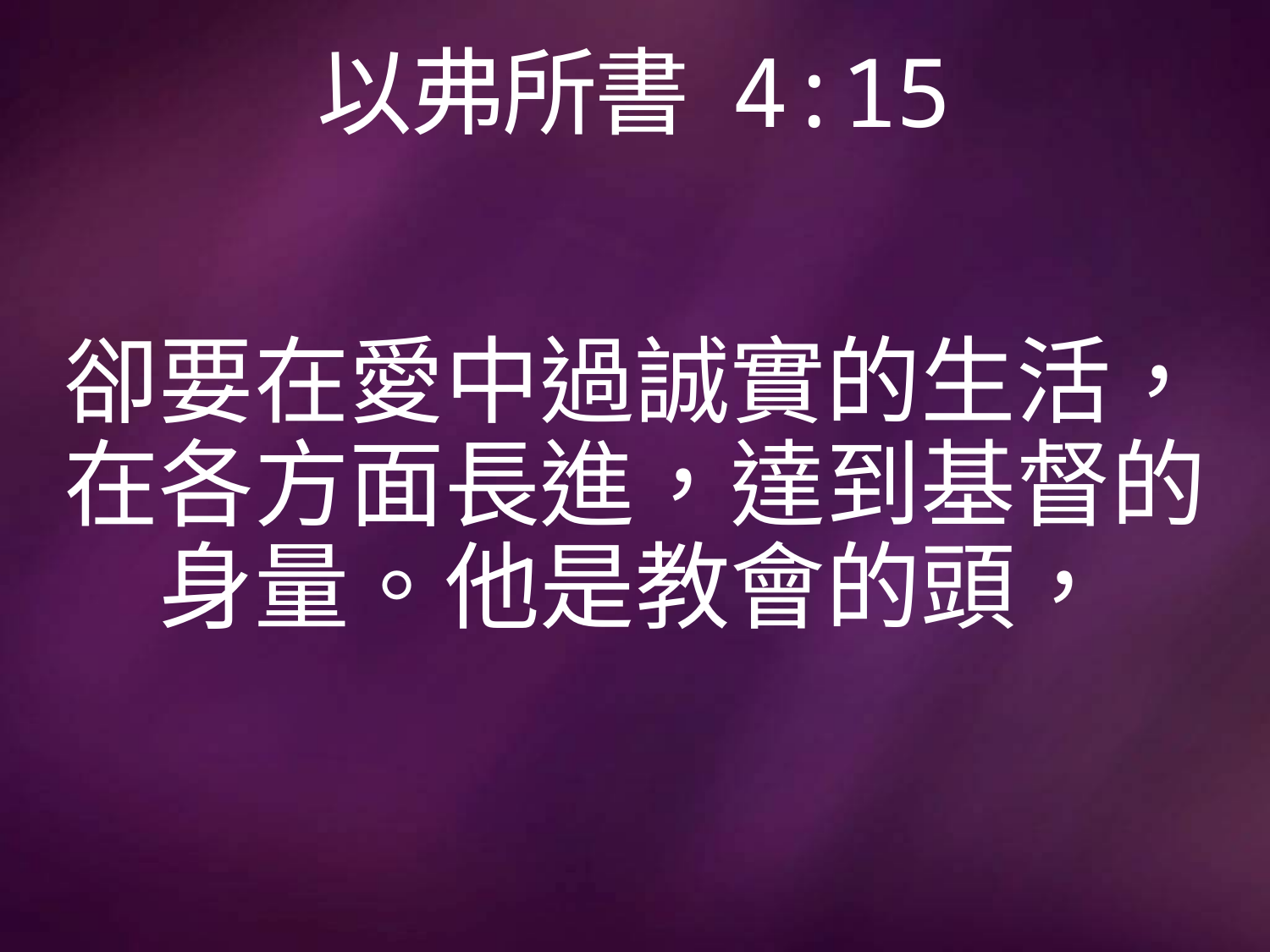

# 以弗所書 4:15
卻要在愛中過誠實的生活，在各方面長進，達到基督的身量。他是教會的頭，